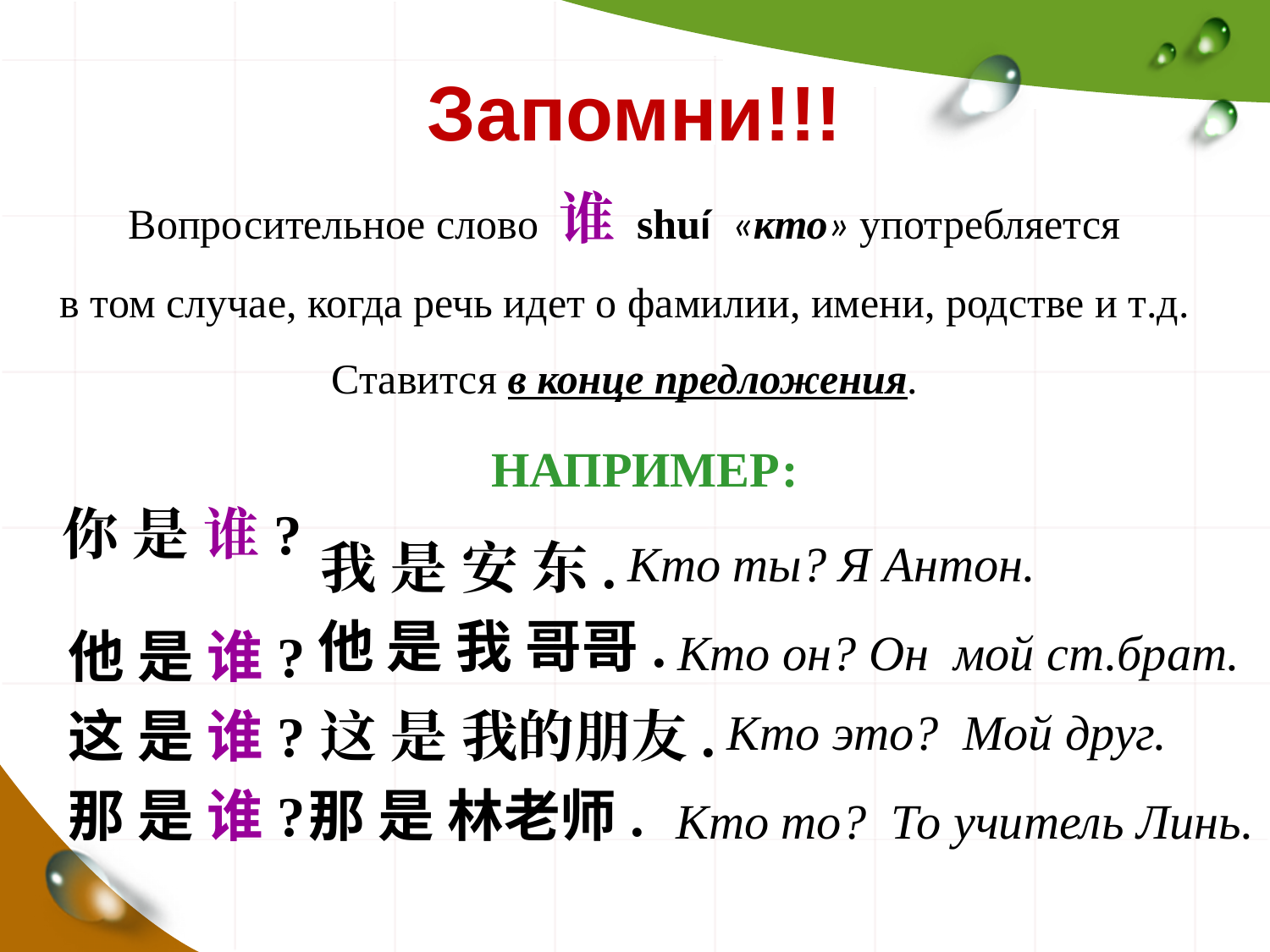

# Запомни!!!
Вопросительное слово 谁 shuí  «кто» употребляется
в том случае, когда речь идет о фамилии, имени, родстве и т.д.
Ставится в конце предложения.

НАПРИМЕР:
你 是 谁?
我 是 安 东.
Кто ты? Я Антон.
他 是 我 哥哥.
他 是 谁?
Кто он? Он  мой ст.брат.
这 是 谁?
这 是 我的朋友.
Кто это?  Мой друг.
那 是 谁?
那 是 林老师.
Кто то?  То учитель Линь.